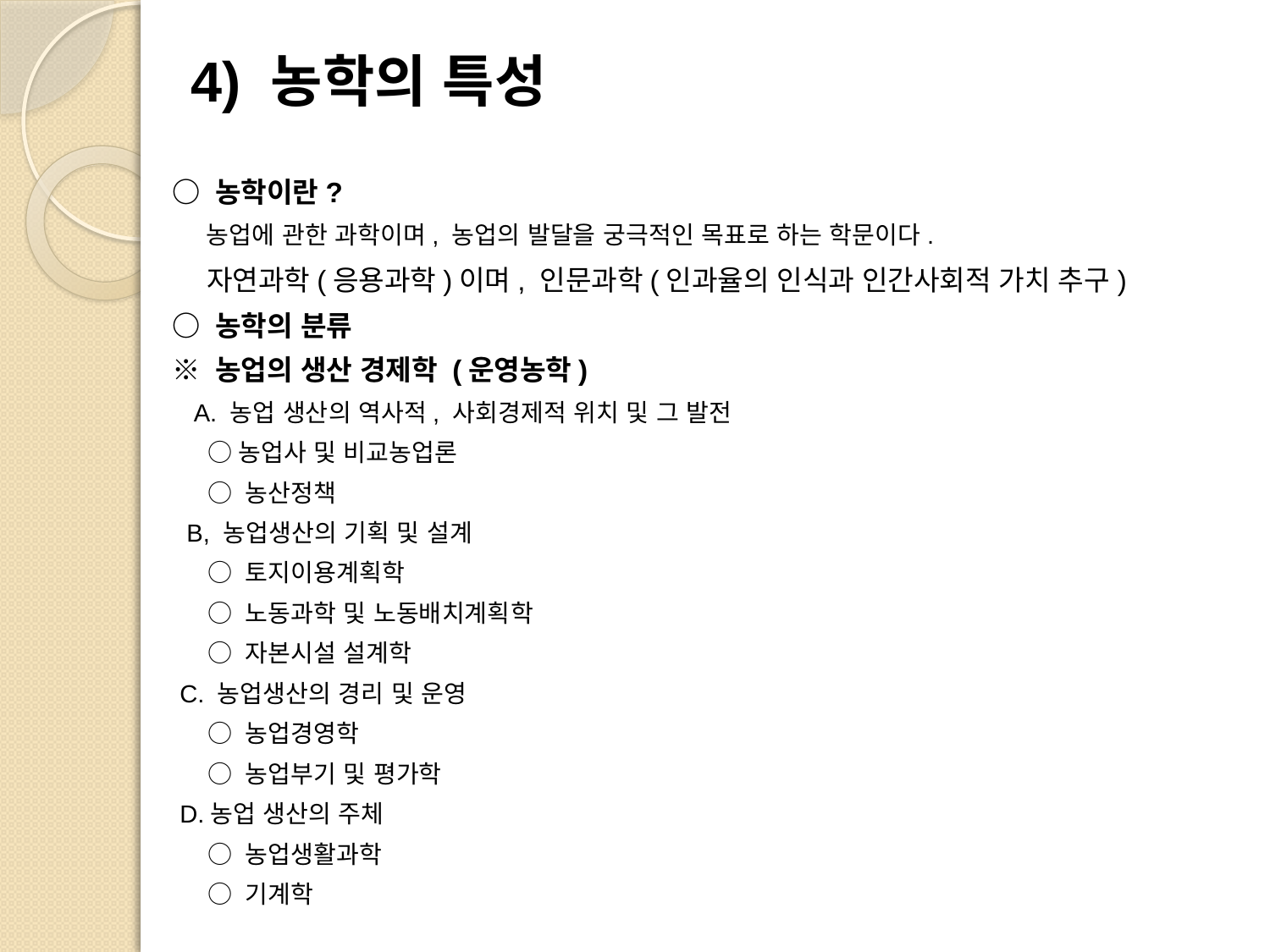

# 4) 농학의 특성
○ 농학이란?
    농업에 관한 과학이며, 농업의 발달을 궁극적인 목표로 하는 학문이다.
   자연과학(응용과학)이며, 인문과학(인과율의 인식과 인간사회적 가치 추구)
○ 농학의 분류
※ 농업의 생산 경제학 (운영농학)
   A. 농업 생산의 역사적, 사회경제적 위치 및 그 발전
     ○농업사 및 비교농업론
     ○ 농산정책
  B, 농업생산의 기획 및 설계
     ○ 토지이용계획학
     ○ 노동과학 및 노동배치계획학
     ○ 자본시설 설계학
 C. 농업생산의 경리 및 운영
     ○ 농업경영학
     ○ 농업부기 및 평가학
 D.농업 생산의 주체
     ○ 농업생활과학
     ○ 기계학